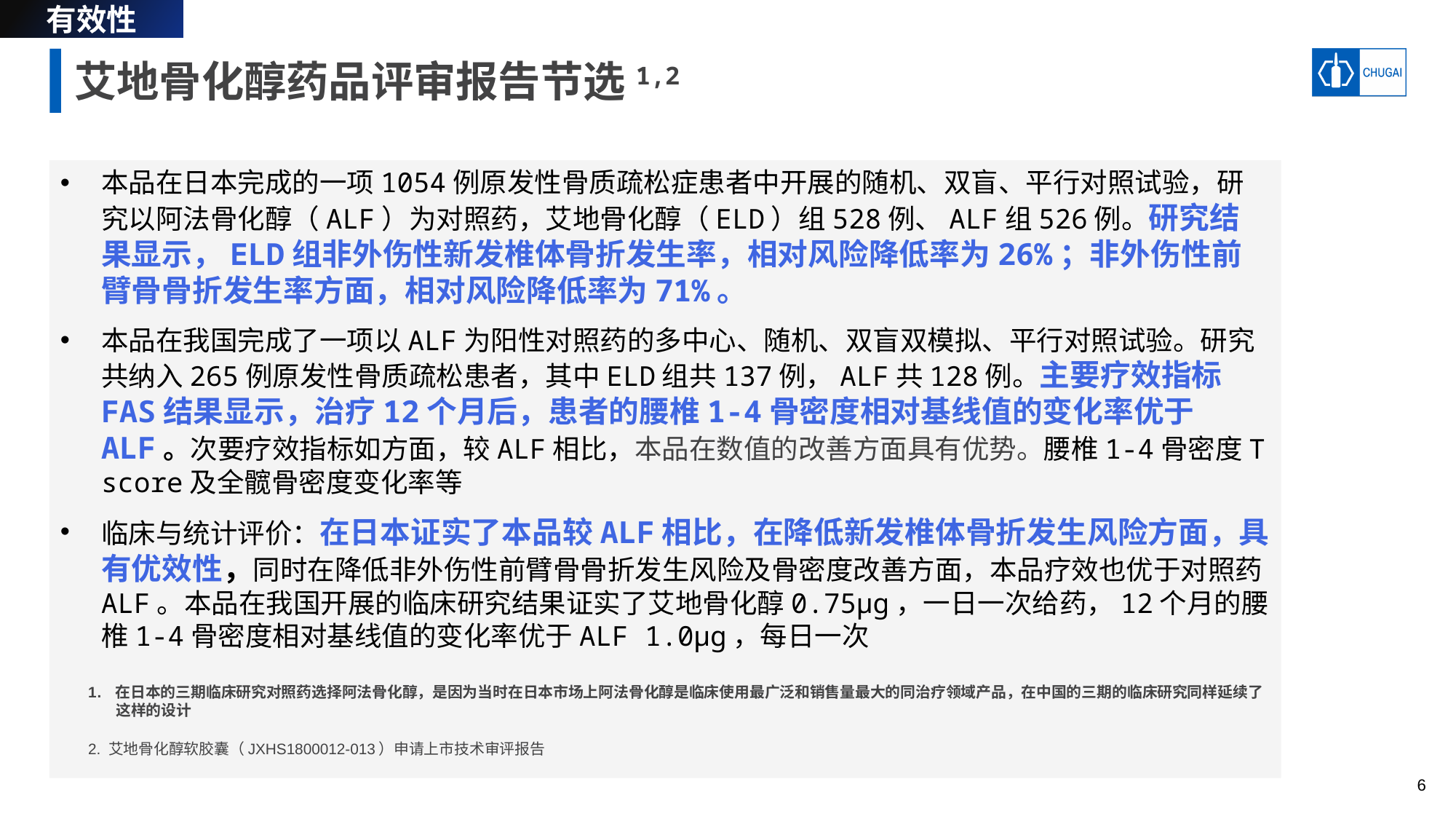

有效性
# 艾地骨化醇药品评审报告节选1,2
本品在日本完成的一项1054例原发性骨质疏松症患者中开展的随机、双盲、平行对照试验，研究以阿法骨化醇（ALF）为对照药，艾地骨化醇（ELD）组528例、ALF组526例。研究结果显示，ELD组非外伤性新发椎体骨折发生率，相对风险降低率为26%；非外伤性前臂骨骨折发生率方面，相对风险降低率为71%。
本品在我国完成了一项以ALF为阳性对照药的多中心、随机、双盲双模拟、平行对照试验。研究共纳入265例原发性骨质疏松患者，其中ELD组共137例，ALF共128例。主要疗效指标FAS结果显示，治疗12个月后，患者的腰椎1-4骨密度相对基线值的变化率优于ALF。次要疗效指标如方面，较ALF相比，本品在数值的改善方面具有优势。腰椎1-4骨密度T score及全髋骨密度变化率等
临床与统计评价：在日本证实了本品较ALF相比，在降低新发椎体骨折发生风险方面，具有优效性，同时在降低非外伤性前臂骨骨折发生风险及骨密度改善方面，本品疗效也优于对照药ALF。本品在我国开展的临床研究结果证实了艾地骨化醇0.75µg，一日一次给药，12个月的腰椎1-4骨密度相对基线值的变化率优于ALF 1.0µg，每日一次
在日本的三期临床研究对照药选择阿法骨化醇，是因为当时在日本市场上阿法骨化醇是临床使用最广泛和销售量最大的同治疗领域产品，在中国的三期的临床研究同样延续了
       这样的设计
2. 艾地骨化醇软胶囊（JXHS1800012-013）申请上市技术审评报告